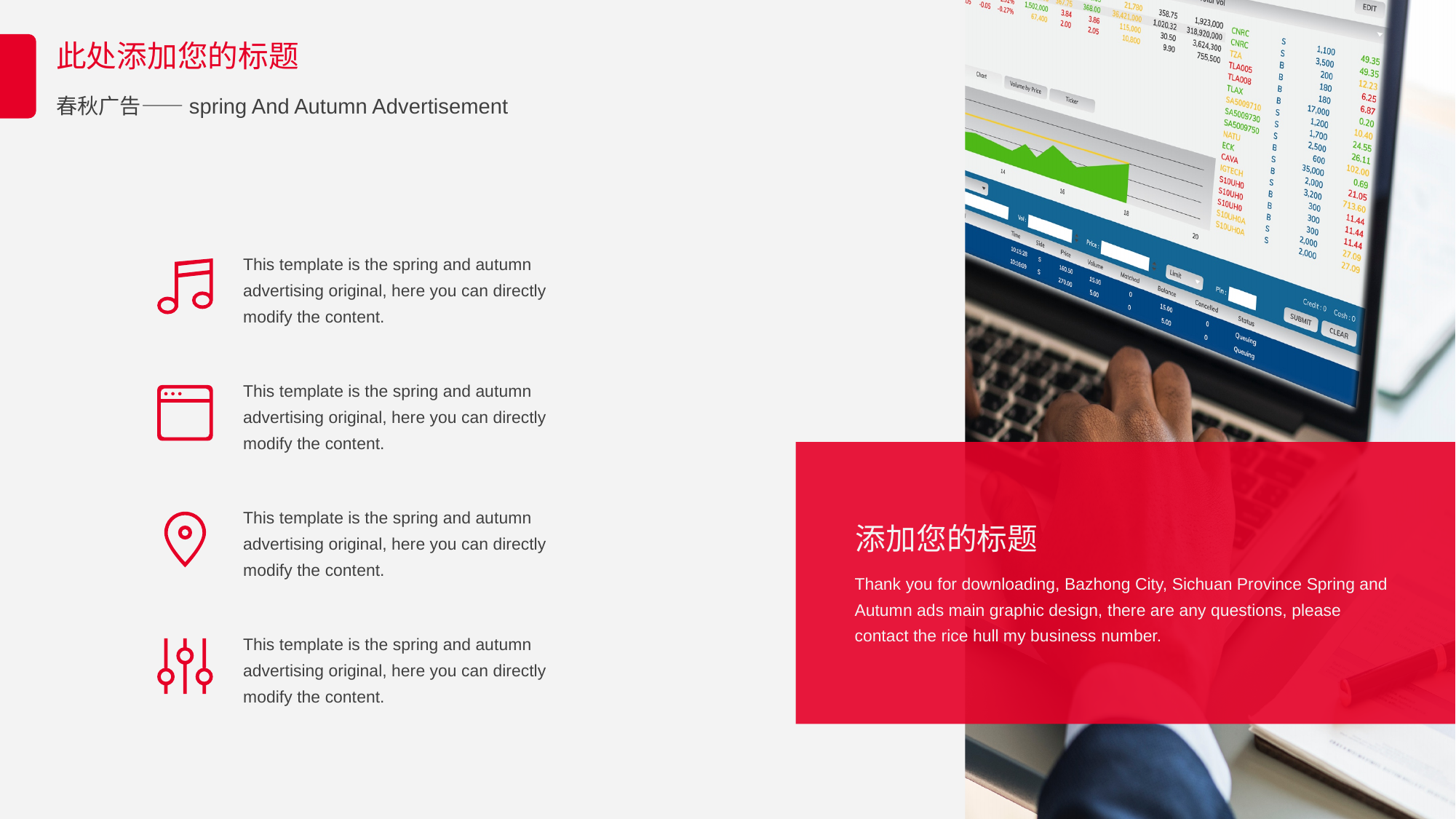

此处添加您的标题

春秋广告——spring And Autumn Advertisement
This template is the spring and autumn advertising original, here you can directly modify the content.

This template is the spring and autumn advertising original, here you can directly modify the content.

This template is the spring and autumn advertising original, here you can directly modify the content.

添加您的标题
Thank you for downloading, Bazhong City, Sichuan Province Spring and Autumn ads main graphic design, there are any questions, please contact the rice hull my business number.
This template is the spring and autumn advertising original, here you can directly modify the content.